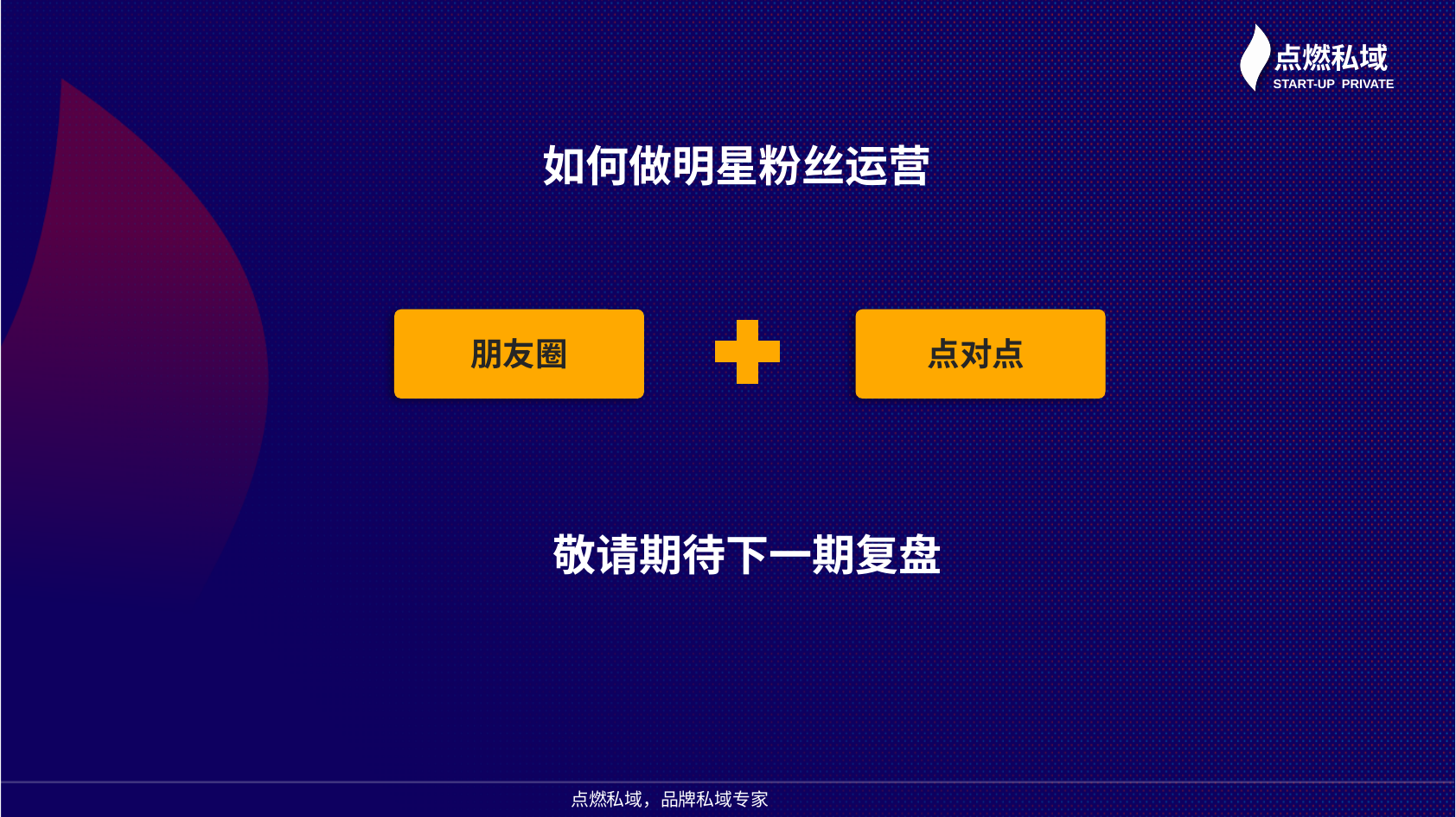

如何做明星粉丝运营

朋友圈

点对点
敬请期待下一期复盘
点燃私域，品牌私域专家